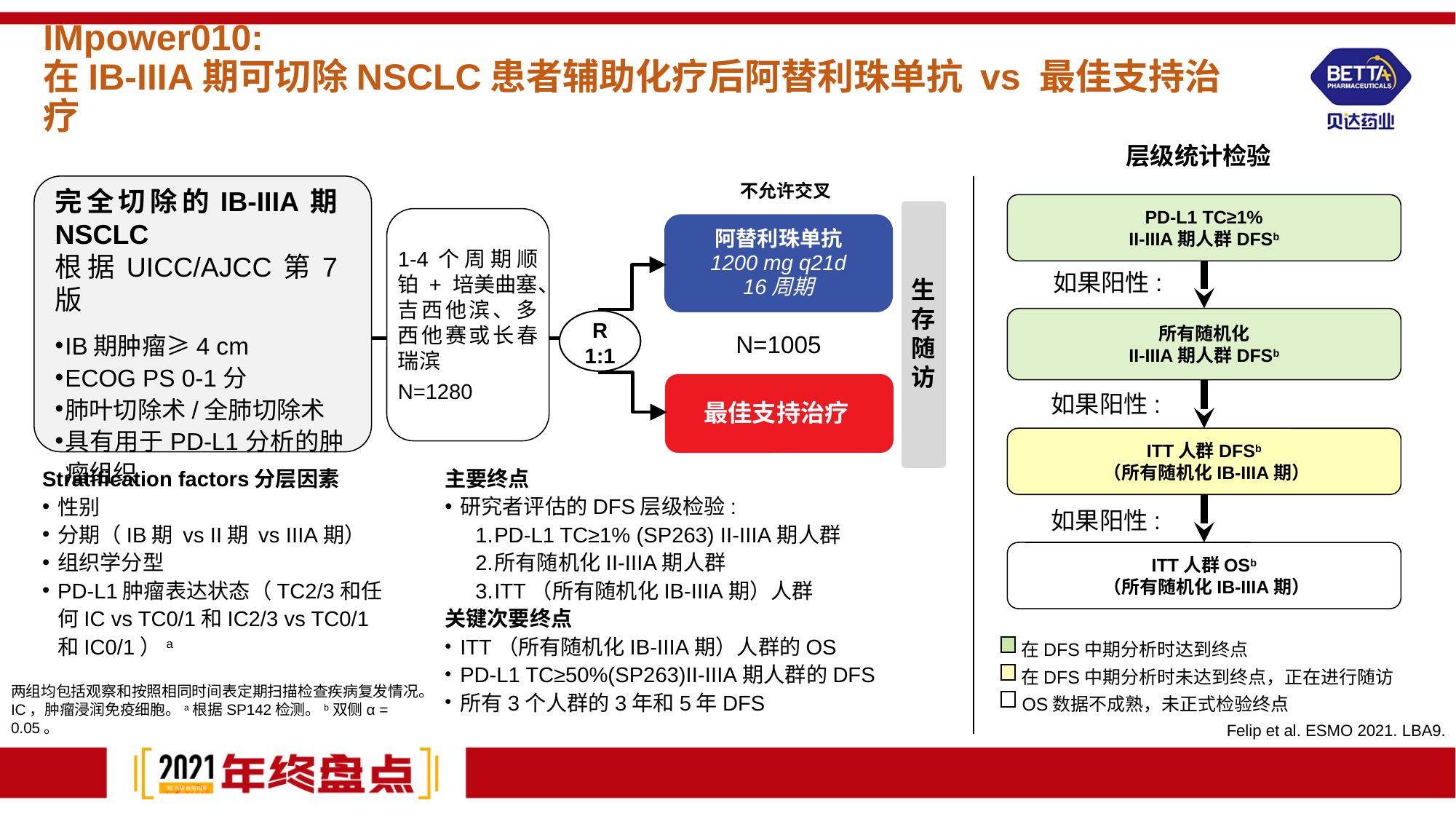

IMpower010:
在IB-IIIA期可切除NSCLC患者辅助化疗后阿替利珠单抗 vs 最佳支持治疗
层级统计检验
PD-L1 TC≥1%
II-IIIA期人群DFSb
所有随机化
II-IIIA期人群DFSb
ITT人群DFSb
（所有随机化IB-IIIA期）
ITT人群OSb
（所有随机化IB-IIIA期）
如果阳性:
如果阳性:
如果阳性:
在DFS中期分析时达到终点

在DFS中期分析时未达到终点，正在进行随访

OS数据不成熟，未正式检验终点

不允许交叉

1-4个周期顺铂 + 培美曲塞、吉西他滨、多西他赛或长春瑞滨
N=1280
阿替利珠单抗
1200 mg q21d
16周期
R 1:1
生存随访
N=1005
最佳支持治疗
Stratification factors分层因素
性别
分期（IB期 vs II期 vs IIIA期）
组织学分型
PD-L1肿瘤表达状态（TC2/3和任何IC vs TC0/1和IC2/3 vs TC0/1和IC0/1）a
主要终点
研究者评估的DFS层级检验:
PD-L1 TC≥1% (SP263) II-IIIA期人群
所有随机化II-IIIA期人群
ITT（所有随机化IB-IIIA期）人群
关键次要终点
ITT（所有随机化IB-IIIA期）人群的OS
PD-L1 TC≥50%(SP263)II-IIIA期人群的DFS
所有3个人群的3年和5年DFS
完全切除的IB-IIIA期NSCLC
根据UICC/AJCC第7版

IB期肿瘤≥4 cm
ECOG PS 0-1分
肺叶切除术/全肺切除术
具有用于PD-L1分析的肿瘤组织
两组均包括观察和按照相同时间表定期扫描检查疾病复发情况。
IC，肿瘤浸润免疫细胞。a根据SP142检测。b双侧α = 0.05。
Felip et al. ESMO 2021. LBA9.